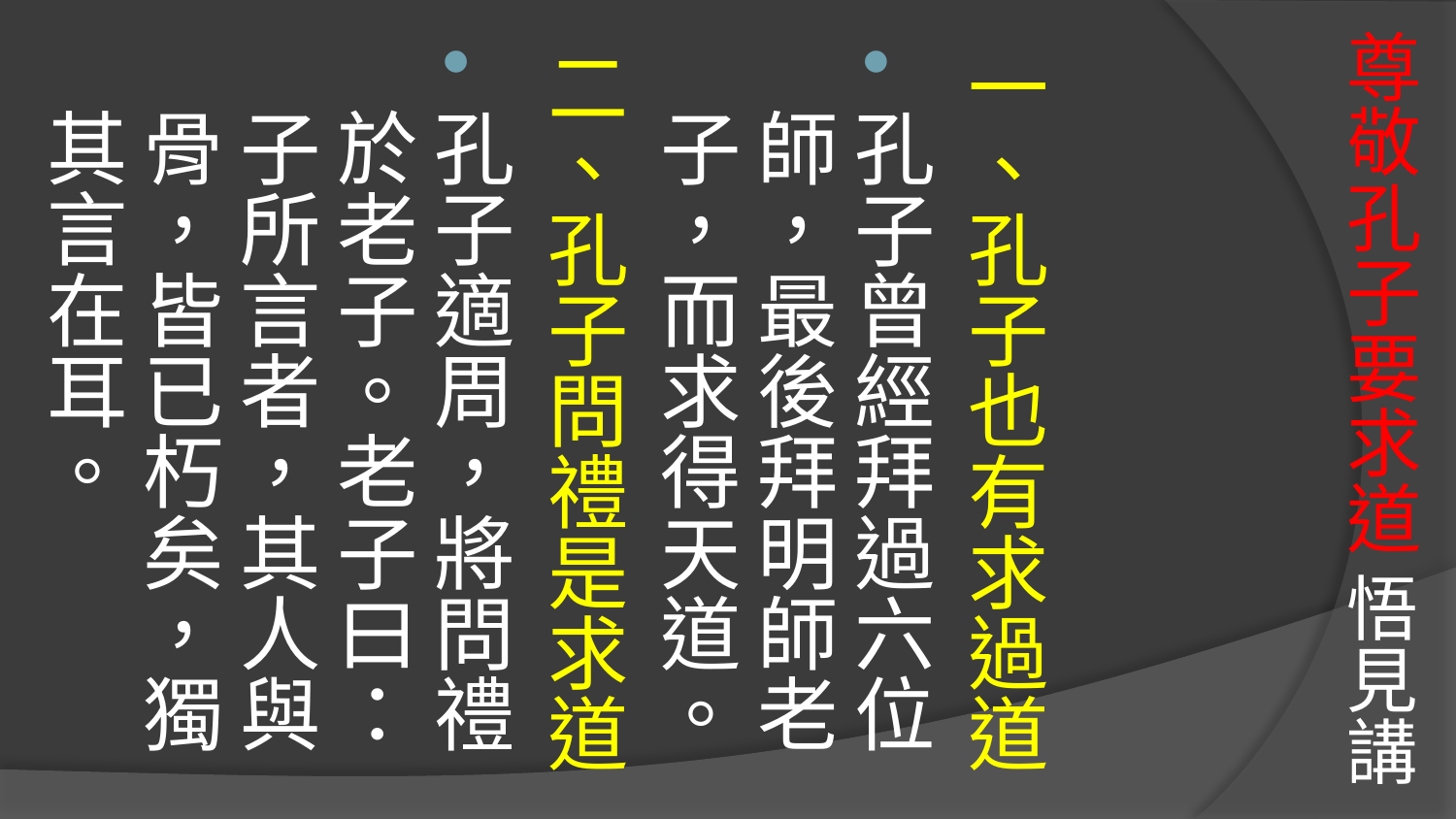

# 尊敬孔子要求道 悟見講
一、孔子也有求過道
孔子曾經拜過六位師，最後拜明師老子，而求得天道。
二、孔子問禮是求道
孔子適周，將問禮於老子。老子曰：子所言者，其人與骨，皆已朽矣，獨其言在耳。